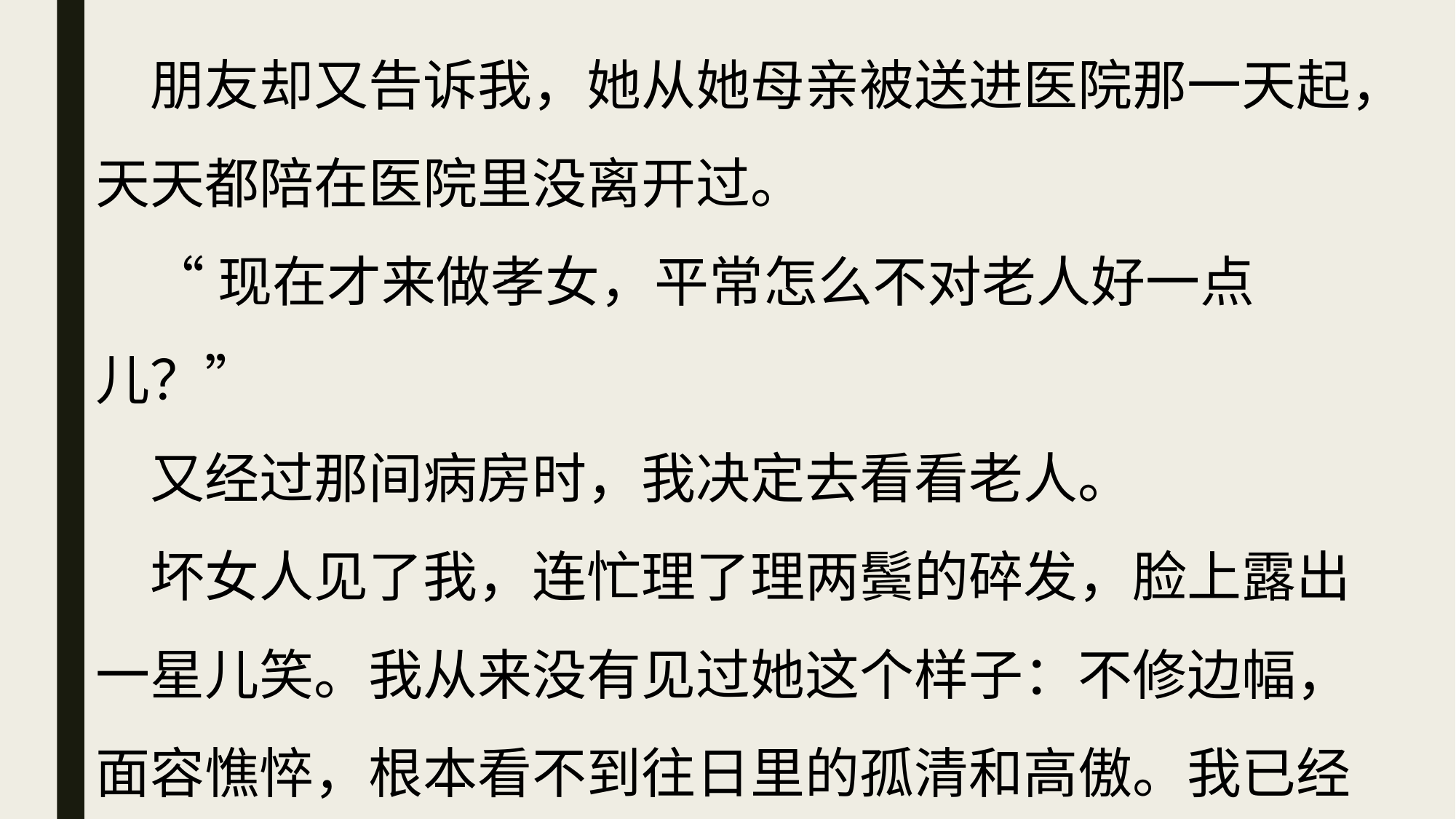

朋友却又告诉我，她从她母亲被送进医院那一天起，天天都陪在医院里没离开过。
“现在才来做孝女，平常怎么不对老人好一点儿？”
又经过那间病房时，我决定去看看老人。
坏女人见了我，连忙理了理两鬓的碎发，脸上露出一星儿笑。我从来没有见过她这个样子：不修边幅，面容憔悴，根本看不到往日里的孤清和高傲。我已经从朋友那儿了解了老人的病情，所以没有再问。